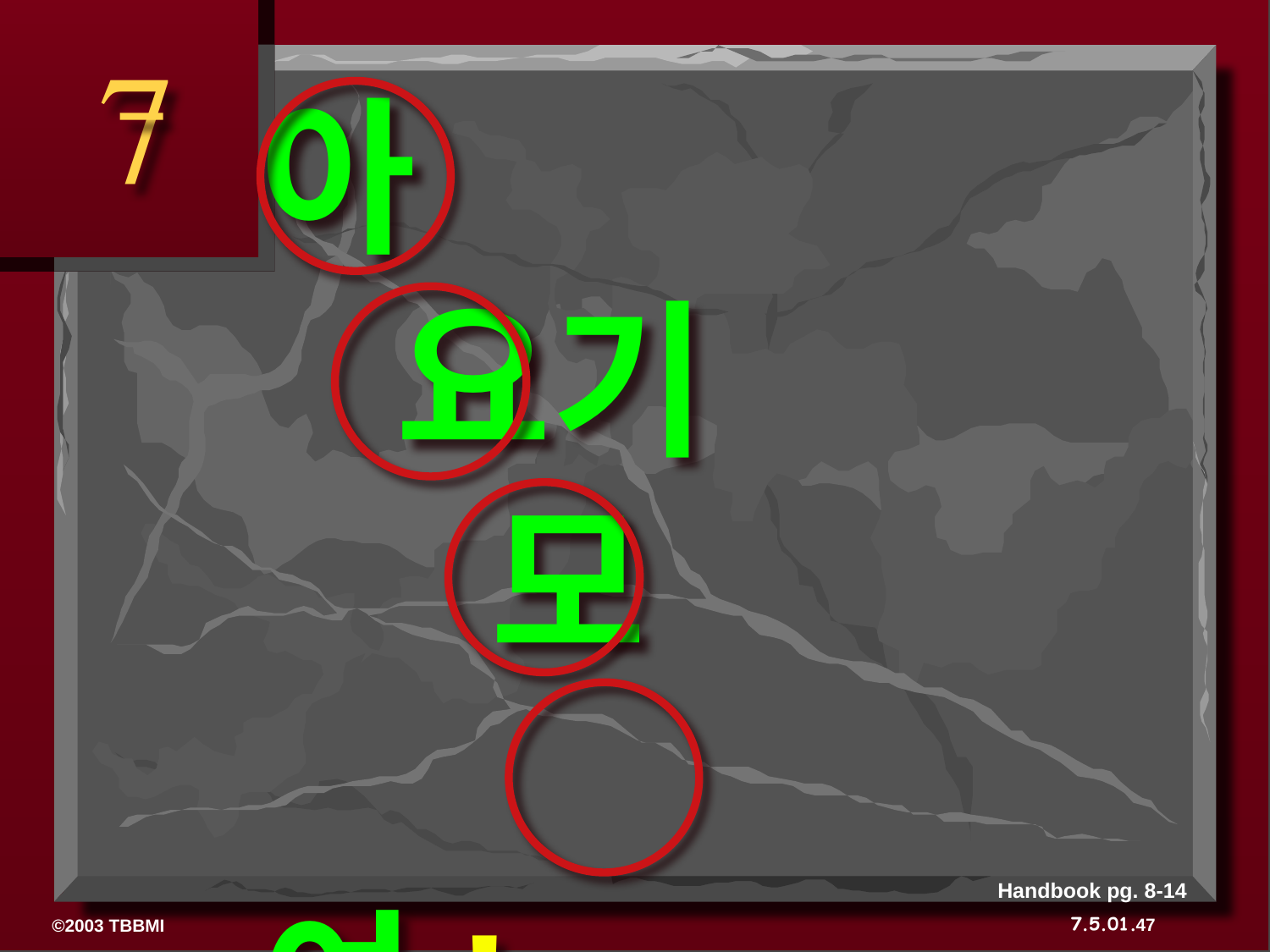

7
아
  요기
    모
      여!

Handbook pg. 8-14
47